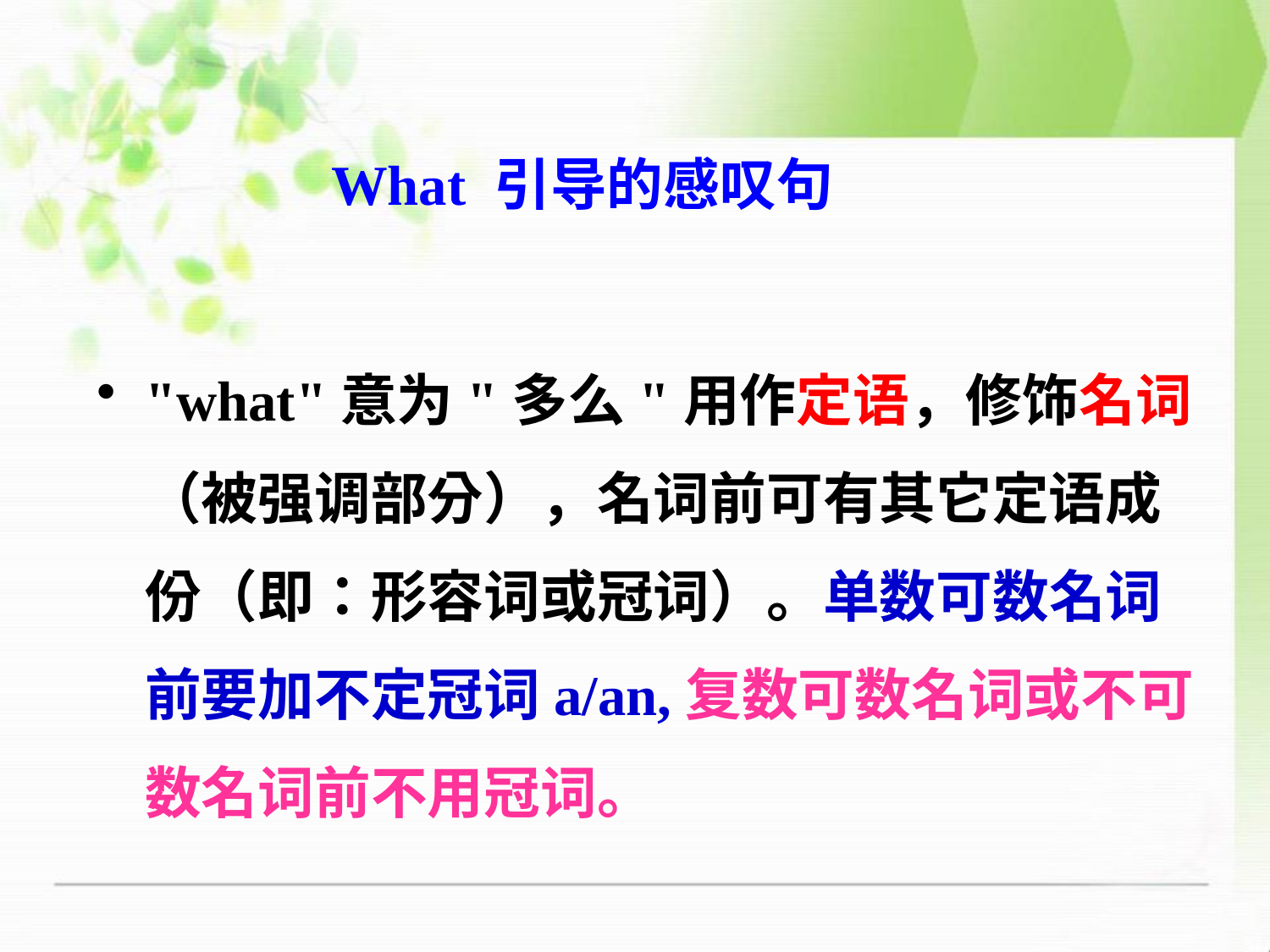

What 引导的感叹句
"what"意为"多么"用作定语，修饰名词（被强调部分），名词前可有其它定语成份（即：形容词或冠词）。单数可数名词前要加不定冠词a/an,复数可数名词或不可数名词前不用冠词。